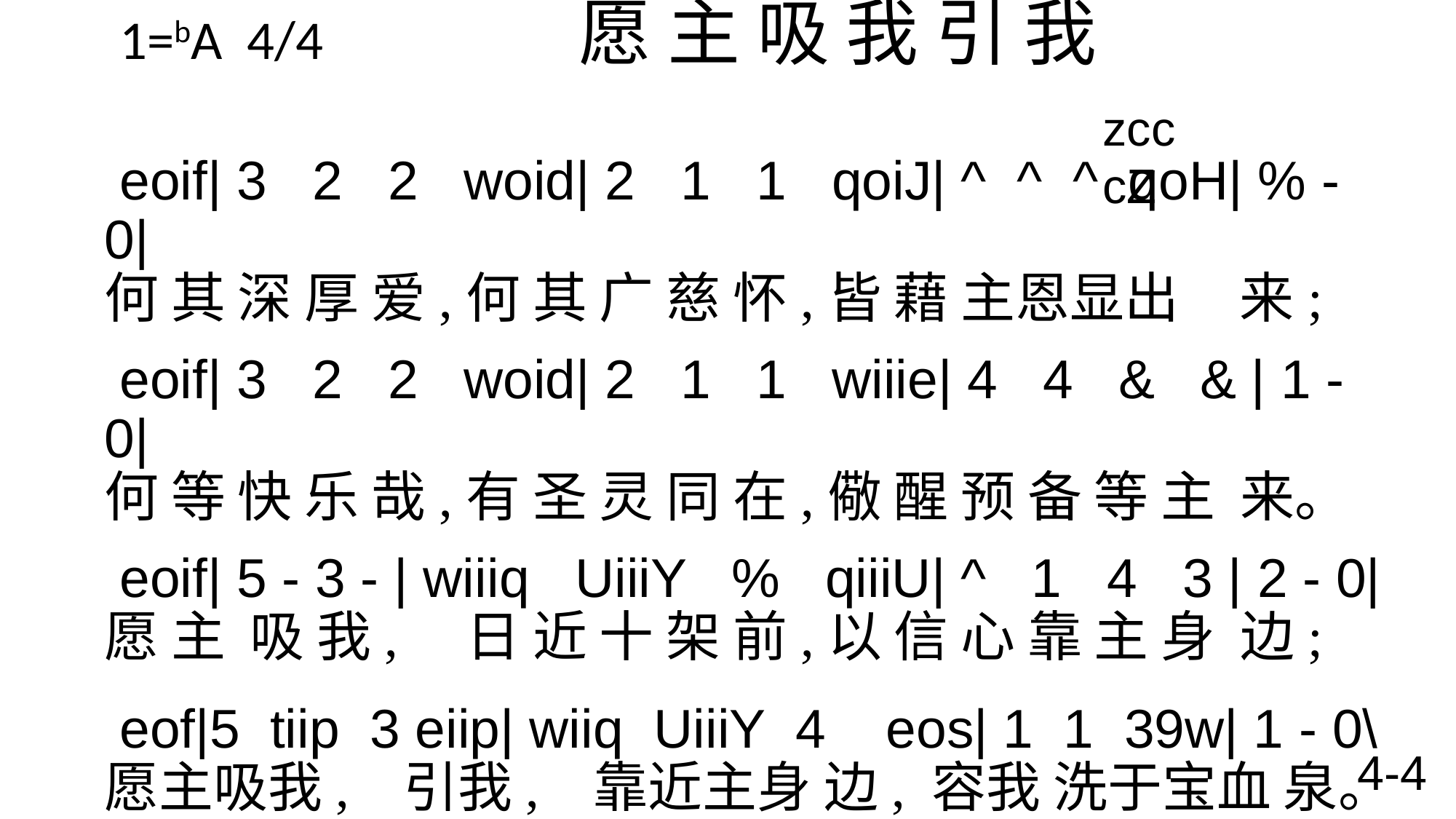

1=bA  4/4               愿 主 吸 我 引 我
zcccZ
 eoif| 3   2   2   woid| 2   1   1   qoiJ| ^  ^  ^  qoH| % - 0|
何 其 深 厚 爱,何 其 广 慈 怀,皆 藉 主恩显出     来;
 eoif| 3   2   2   woid| 2   1   1   wiiie| 4   4   &   & | 1 - 0|
何 等 快 乐 哉,有 圣 灵 同 在,儆 醒 预 备 等 主  来。
 eoif| 5 - 3 - | wiiiq   UiiiY   %   qiiiU| ^   1   4   3 | 2 - 0|
愿 主  吸 我,    日 近 十 架 前,以 信 心 靠 主 身  边;
 eof|5  tiip  3 eiip| wiiq  UiiiY  4    eos| 1  1  39w| 1 - 0\
愿主吸我,   引我,   靠近主身 边, 容我 洗于宝血 泉。
4-4